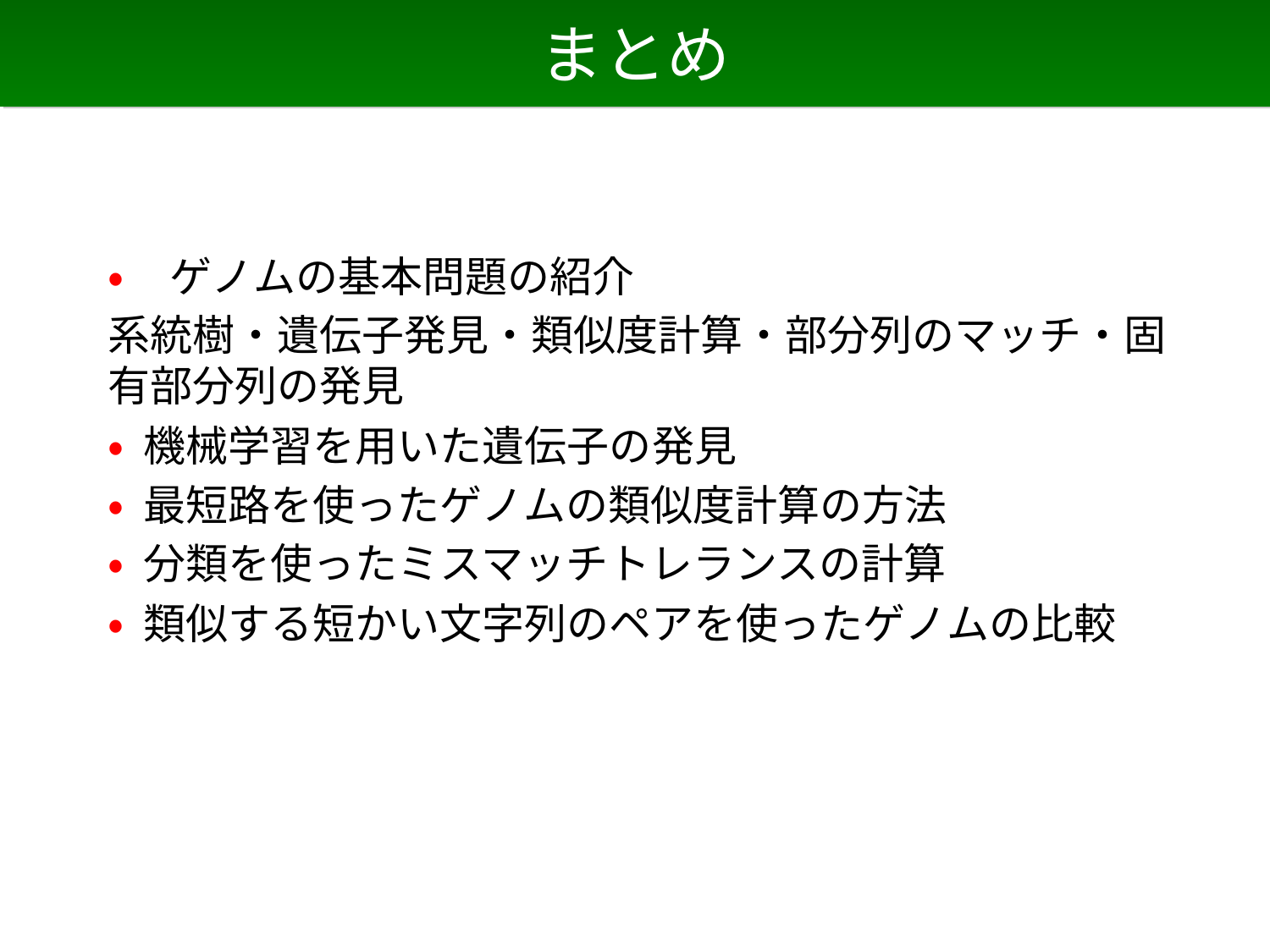

# まとめ
• ゲノムの基本問題の紹介
系統樹・遺伝子発見・類似度計算・部分列のマッチ・固有部分列の発見
• 機械学習を用いた遺伝子の発見
• 最短路を使ったゲノムの類似度計算の方法
• 分類を使ったミスマッチトレランスの計算
• 類似する短かい文字列のペアを使ったゲノムの比較